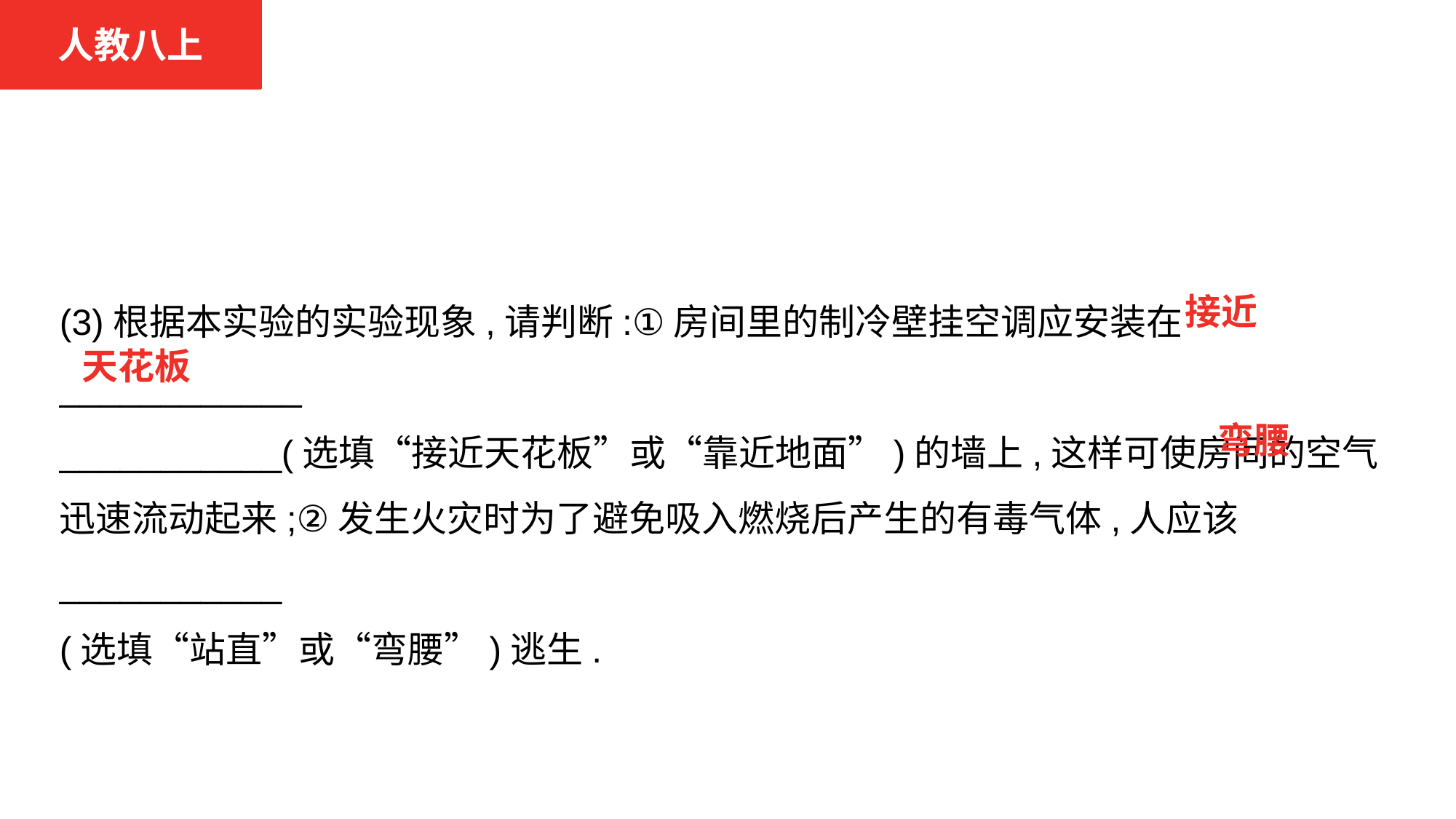

人教八上
(3)根据本实验的实验现象,请判断:①房间里的制冷壁挂空调应安装在____________
___________(选填“接近天花板”或“靠近地面”)的墙上,这样可使房间的空气迅速流动起来;②发生火灾时为了避免吸入燃烧后产生的有毒气体,人应该___________
(选填“站直”或“弯腰”)逃生.
接近
天花板
弯腰